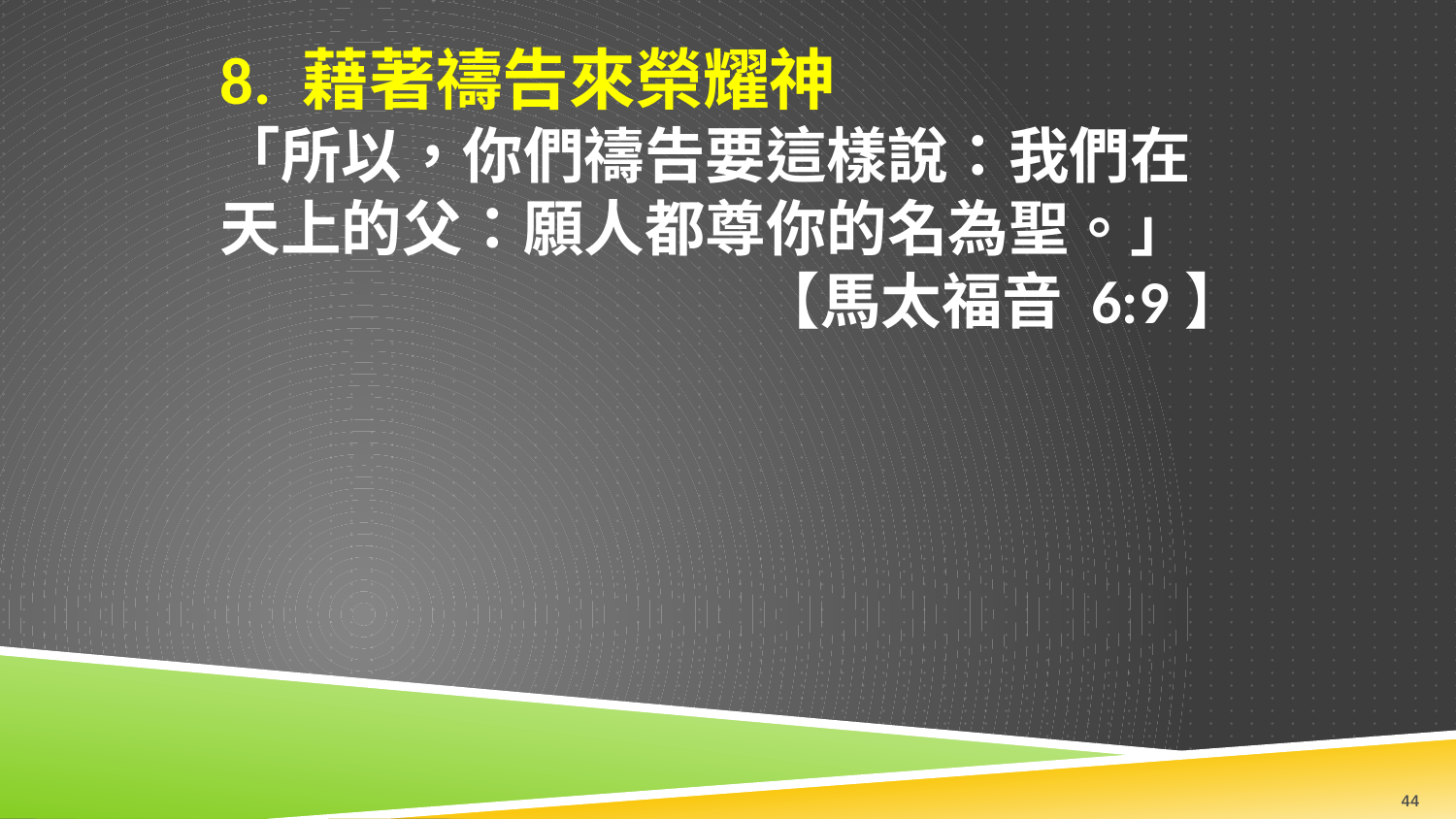

8. 藉著禱告來榮耀神
「所以，你們禱告要這樣說：我們在天上的父：願人都尊你的名為聖。」
			【馬太福音 6:9】
44